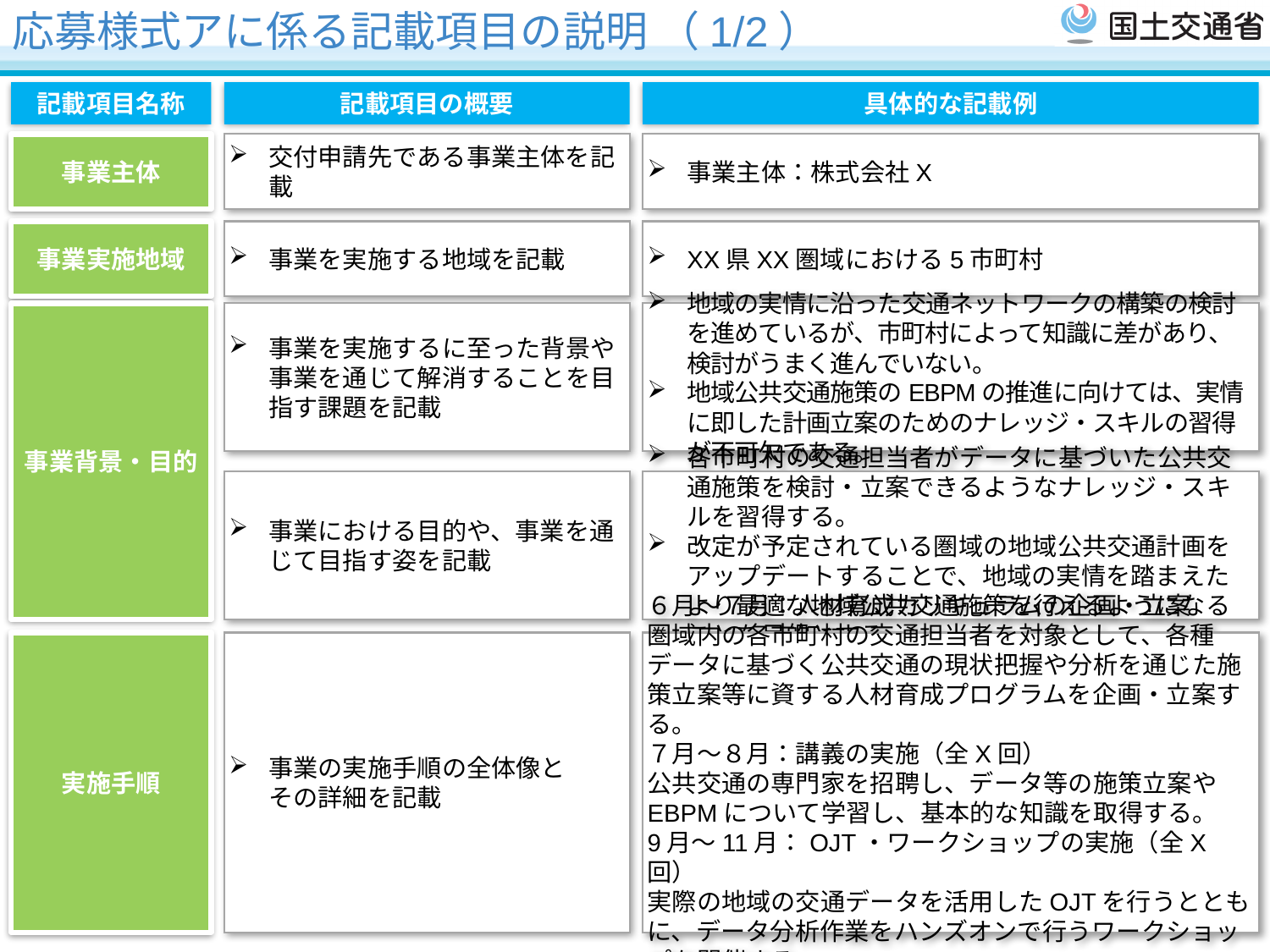

応募様式アに係る記載項目の説明 （1/2）
記載項目名称
記載項目の概要
具体的な記載例
事業主体
交付申請先である事業主体を記載
事業主体：株式会社X
事業実施地域
事業を実施する地域を記載
XX県XX圏域における5市町村
事業背景・目的
事業を実施するに至った背景や事業を通じて解消することを目指す課題を記載
地域の実情に沿った交通ネットワークの構築の検討を進めているが、市町村によって知識に差があり、検討がうまく進んでいない。
地域公共交通施策のEBPMの推進に向けては、実情に即した計画立案のためのナレッジ・スキルの習得が不可欠である。
事業における目的や、事業を通じて目指す姿を記載
各市町村の交通担当者がデータに基づいた公共交通施策を検討・立案できるようなナレッジ・スキルを習得する。
改定が予定されている圏域の地域公共交通計画をアップデートすることで、地域の実情を踏まえたより最適な地域公共交通施策を行えるようになることを目的とする。
実施手順
事業の実施手順の全体像と
その詳細を記載
６月～７月：人材育成カリキュラムの企画・立案
圏域内の各市町村の交通担当者を対象として、各種データに基づく公共交通の現状把握や分析を通じた施策立案等に資する人材育成プログラムを企画・立案する。
７月～８月：講義の実施（全X回）
公共交通の専門家を招聘し、データ等の施策立案やEBPMについて学習し、基本的な知識を取得する。
9月～11月：OJT・ワークショップの実施（全X回）
実際の地域の交通データを活用したOJTを行うとともに、データ分析作業をハンズオンで行うワークショップを開催する。